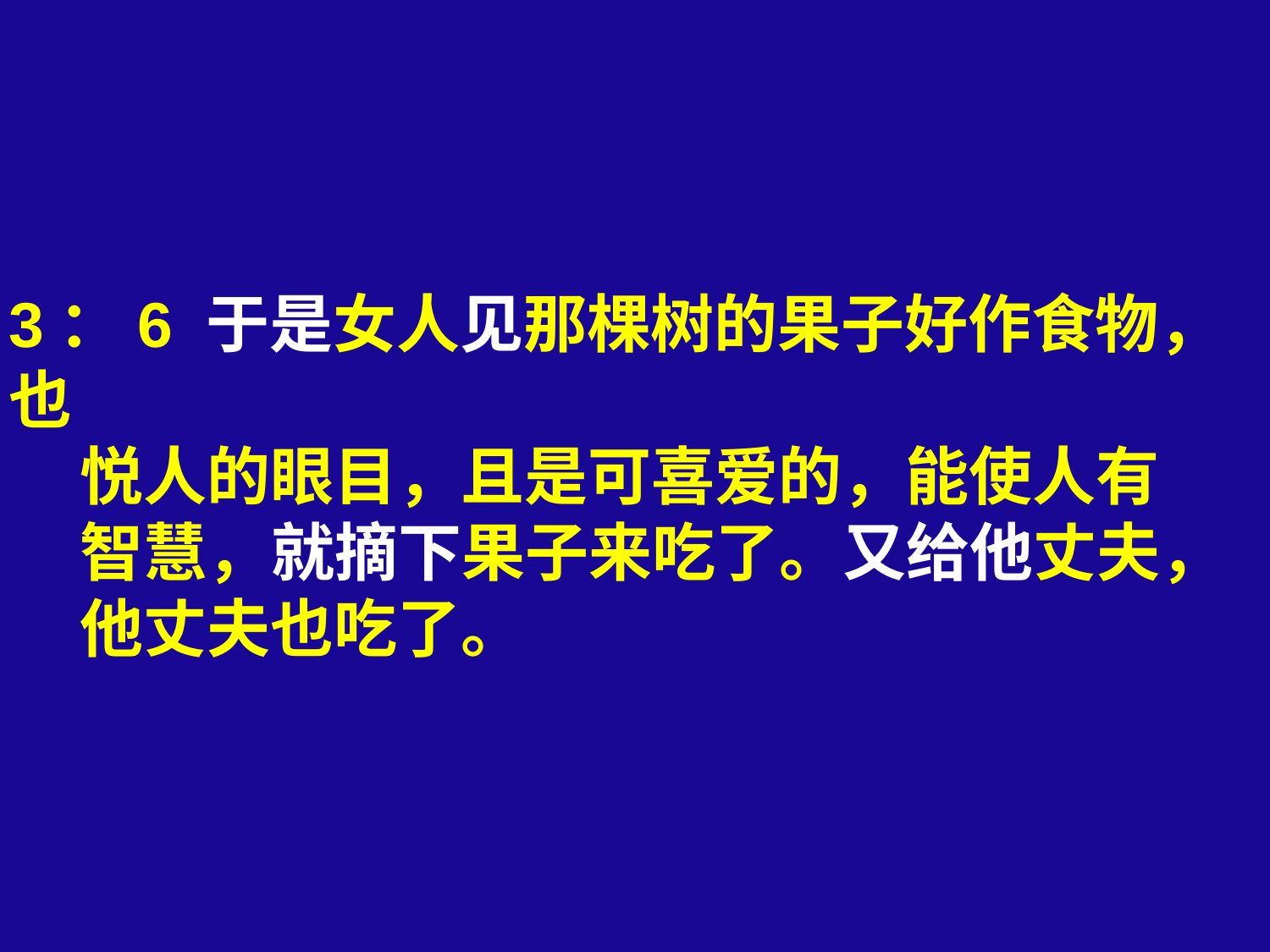

# 3：6 于是女人见那棵树的果子好作食物，也 悦人的眼目，且是可喜爱的，能使人有 智慧，就摘下果子来吃了。又给他丈夫， 他丈夫也吃了。